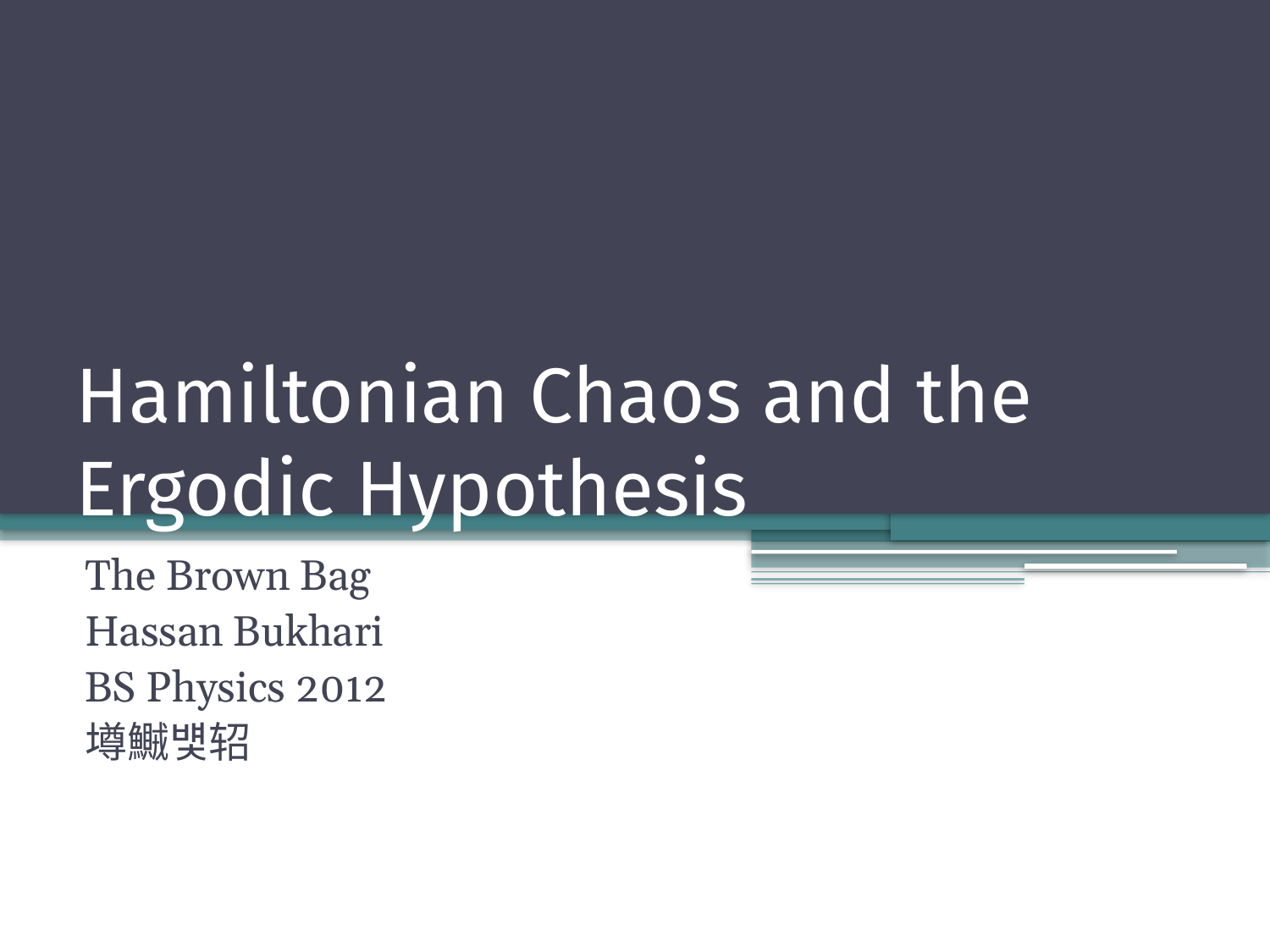

# Hamiltonian Chaos and the Ergodic Hypothesis
The Brown Bag
Hassan Bukhari
BS Physics 2012
墫鱡뱿轺